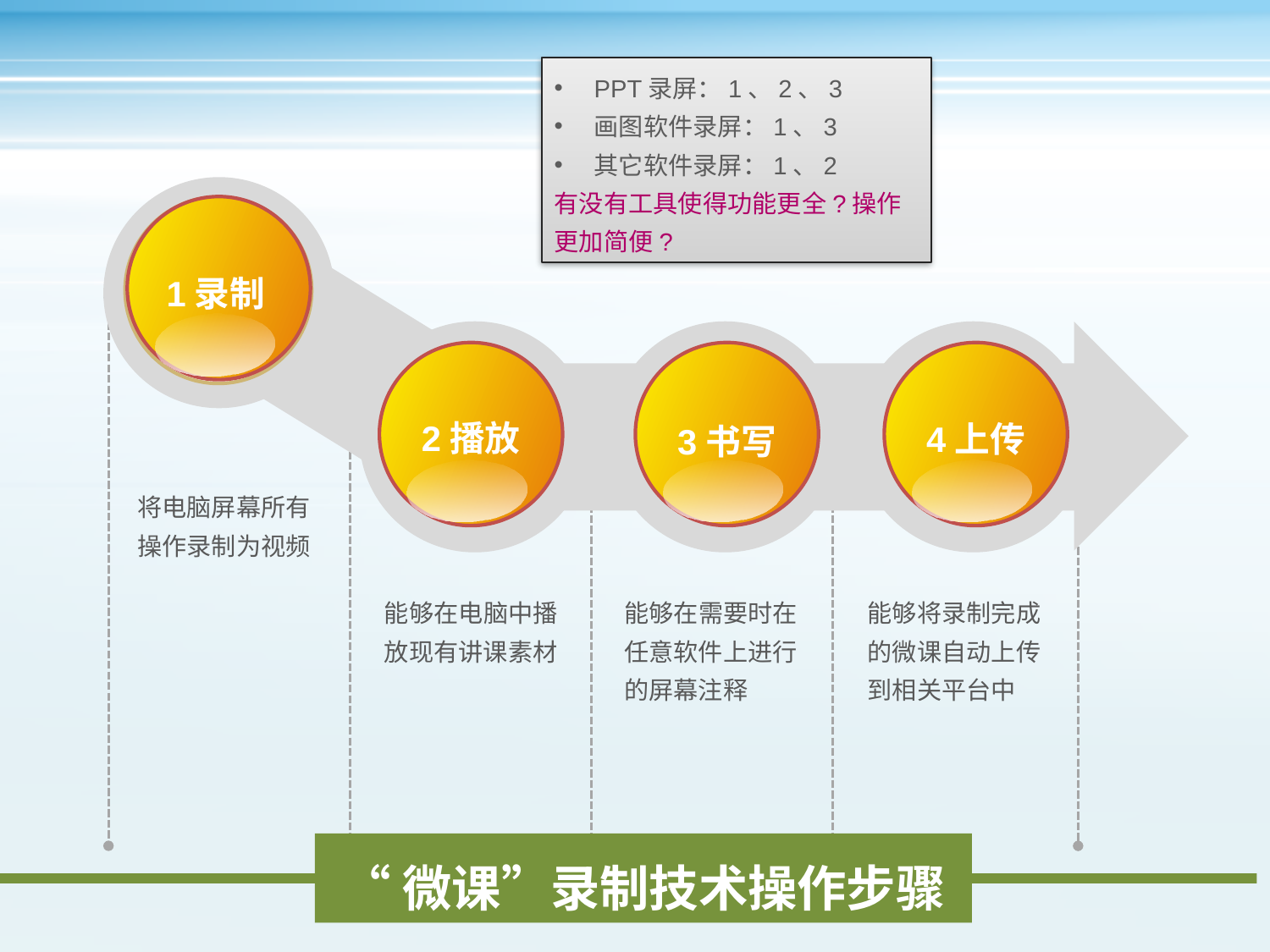

PPT录屏：1、2、3
画图软件录屏：1、3
其它软件录屏：1、2
有没有工具使得功能更全?操作更加简便?

1录制

2播放
4上传
3书写
将电脑屏幕所有操作录制为视频

能够在电脑中播放现有讲课素材
能够在需要时在任意软件上进行的屏幕注释
能够将录制完成的微课自动上传到相关平台中
“微课”录制技术操作步骤